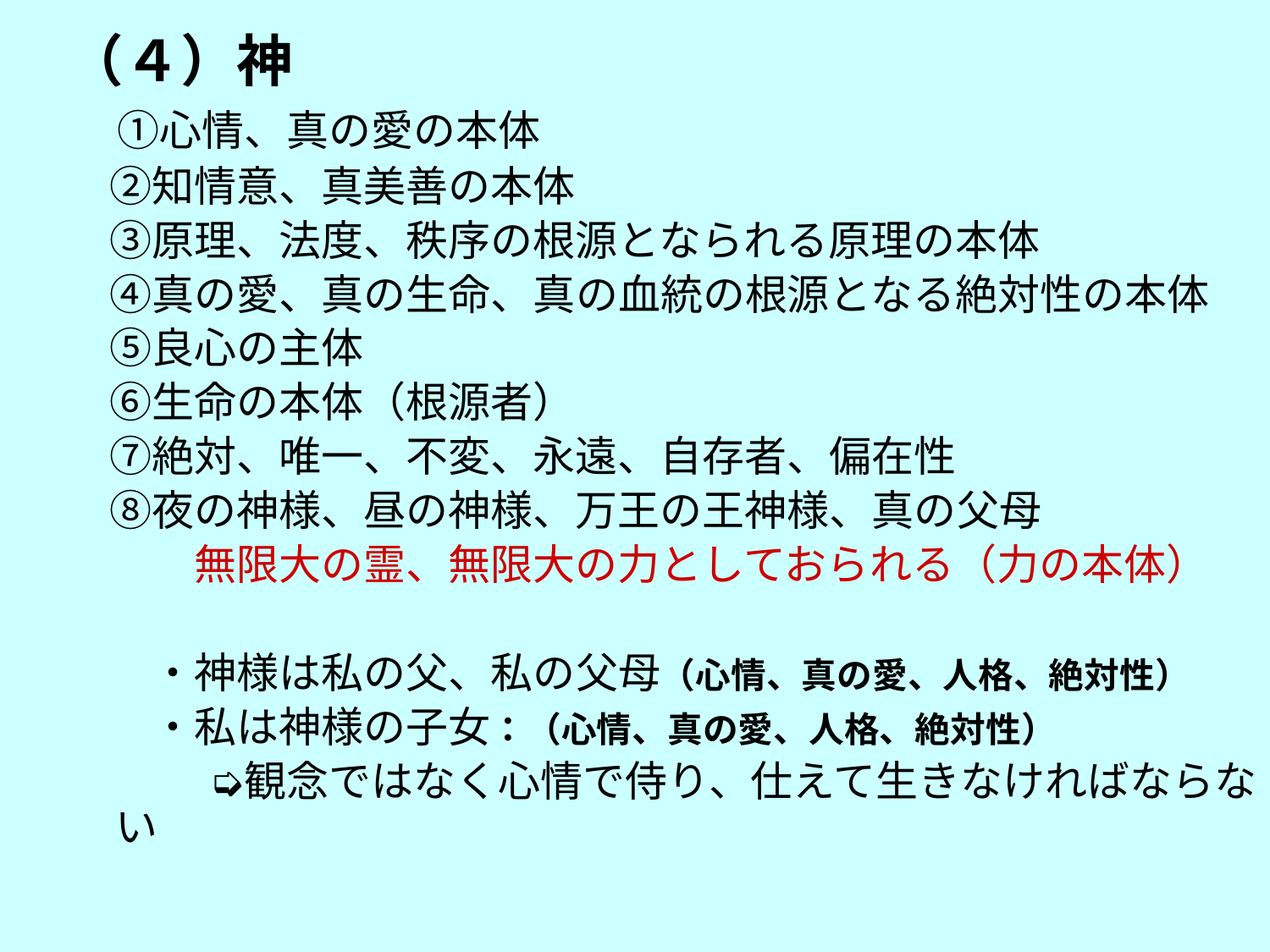

（４）神
　①心情、真の愛の本体
　②知情意、真美善の本体
　③原理、法度、秩序の根源となられる原理の本体
　④真の愛、真の生命、真の血統の根源となる絶対性の本体
　⑤良心の主体
　⑥生命の本体（根源者）
　⑦絶対、唯一、不変、永遠、自存者、偏在性
　⑧夜の神様、昼の神様、万王の王神様、真の父母
　　　無限大の霊、無限大の力としておられる（力の本体）

　　・神様は私の父、私の父母（心情、真の愛、人格、絶対性）
　　・私は神様の子女：（心情、真の愛、人格、絶対性）
　　　　➭観念ではなく心情で侍り、仕えて生きなければならない